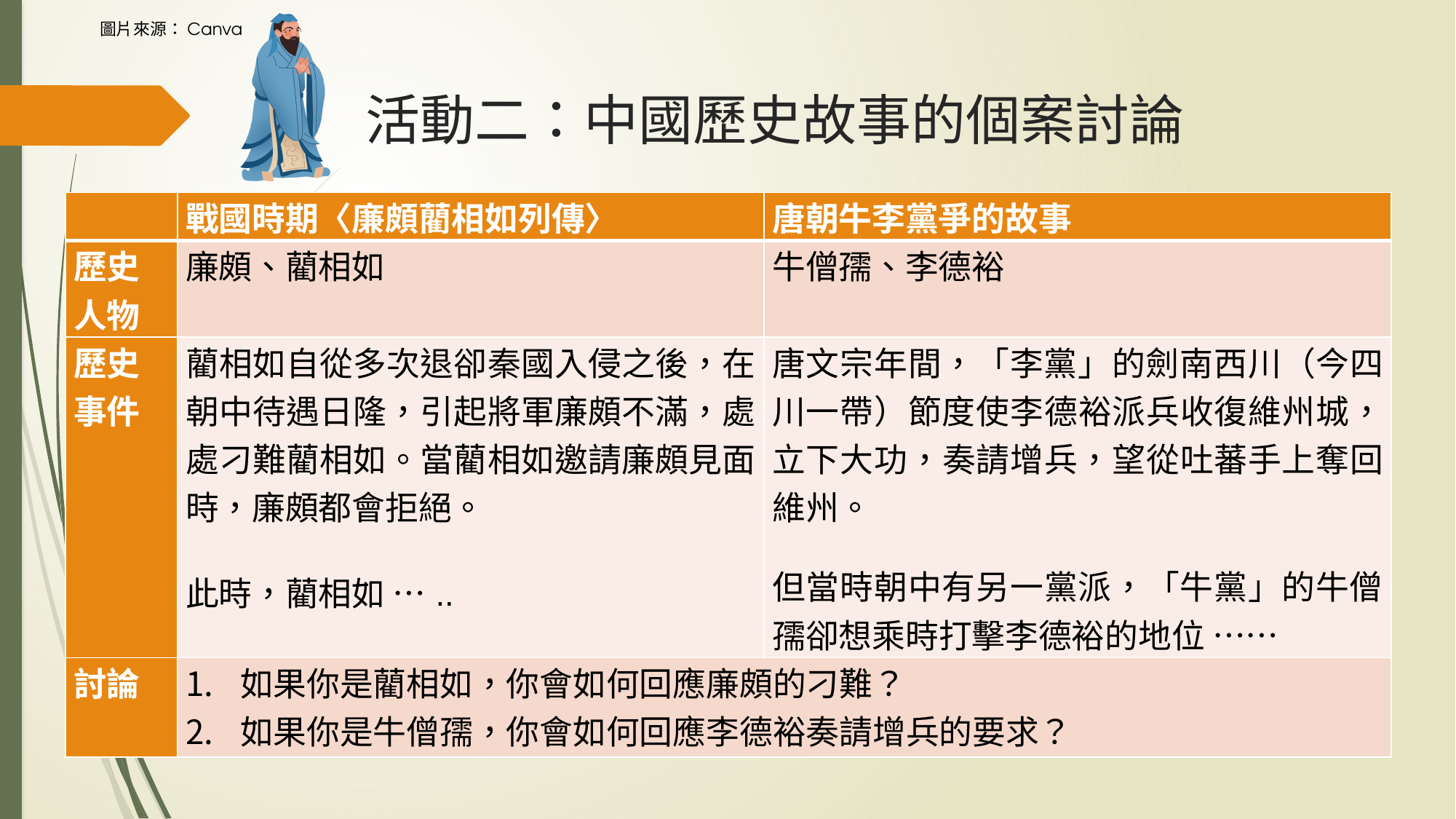

圖片來源：Canva

# 活動二：中國歷史故事的個案討論
|  | 戰國時期〈廉頗藺相如列傳〉 | 唐朝牛李黨爭的故事 |
| --- | --- | --- |
| 歷史人物 | 廉頗、藺相如 | 牛僧孺、李德裕 |
| 歷史事件 | 藺相如自從多次退卻秦國入侵之後，在朝中待遇日隆，引起將軍廉頗不滿，處處刁難藺相如。當藺相如邀請廉頗見面時，廉頗都會拒絕。 此時，藺相如 ….. | 唐文宗年間，「李黨」的劍南西川（今四川一帶）節度使李德裕派兵收復維州城，立下大功，奏請增兵，望從吐蕃手上奪回維州。 但當時朝中有另一黨派，「牛黨」的牛僧孺卻想乘時打擊李德裕的地位 …… |
| 討論 | 如果你是藺相如，你會如何回應廉頗的刁難？ 如果你是牛僧孺，你會如何回應李德裕奏請增兵的要求？ |  |